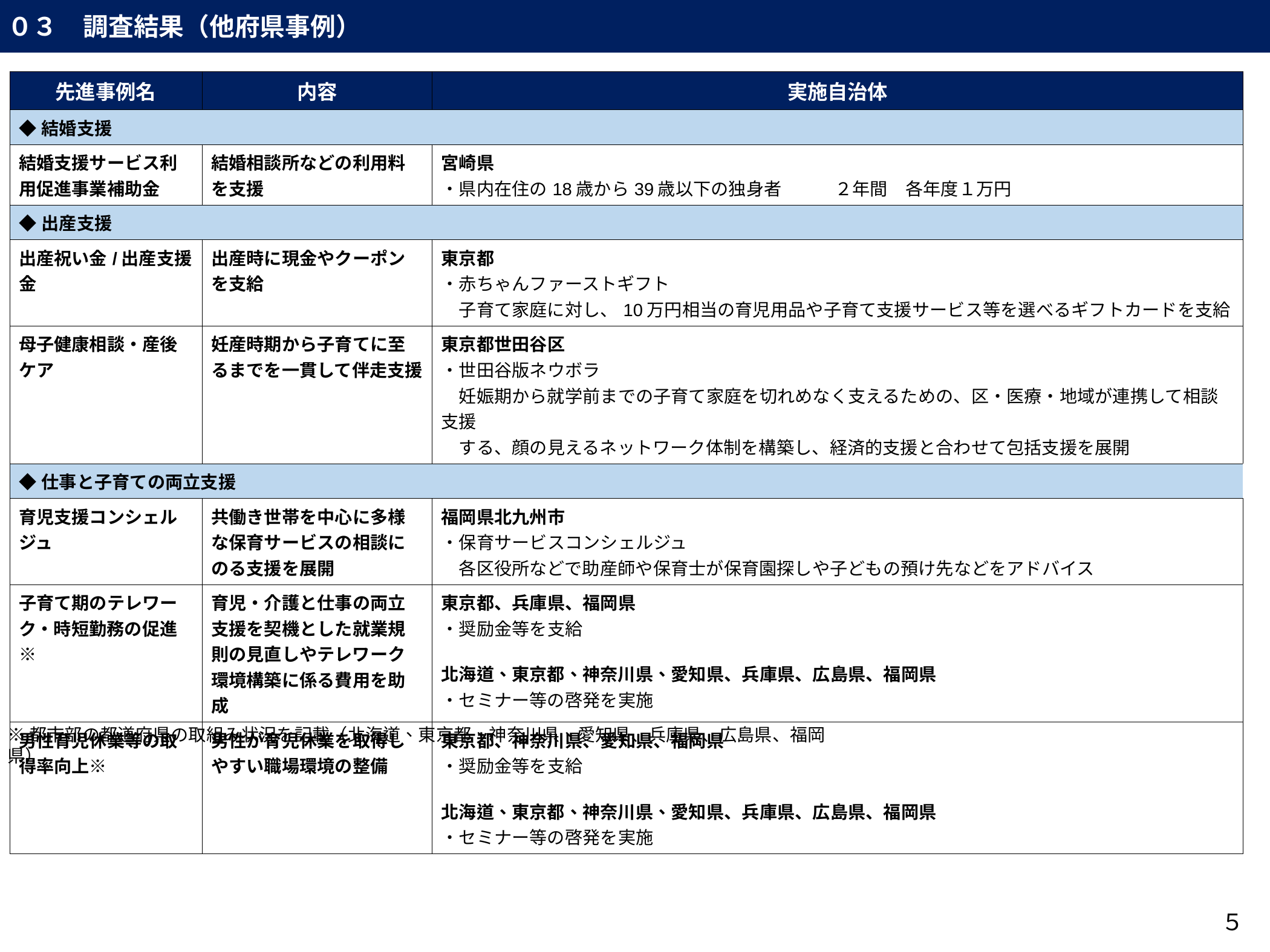

０３　調査結果（他府県事例）
| 先進事例名 | 内容 | 実施自治体 |
| --- | --- | --- |
| ◆結婚支援 |  |  |
| 結婚支援サービス利用促進事業補助金 | 結婚相談所などの利用料 を支援 | 宮崎県 ・県内在住の18歳から39歳以下の独身者　　　２年間　各年度１万円 |
| ◆出産支援 |  |  |
| 出産祝い金/出産支援金 | 出産時に現金やクーポンを支給 | 東京都 ・赤ちゃんファーストギフト 　子育て家庭に対し、10万円相当の育児用品や子育て支援サービス等を選べるギフトカードを支給 |
| 母子健康相談・産後ケア | 妊産時期から子育てに至るまでを一貫して伴走支援 | 東京都世田谷区 ・世田谷版ネウボラ 　妊娠期から就学前までの子育て家庭を切れめなく支えるための、区・医療・地域が連携して相談支援 　する、顔の見えるネットワーク体制を構築し、経済的支援と合わせて包括支援を展開 |
| ◆仕事と子育ての両立支援 |  |  |
| 育児支援コンシェルジュ | 共働き世帯を中心に多様な保育サービスの相談にのる支援を展開 | 福岡県北九州市 ・保育サービスコンシェルジュ 　各区役所などで助産師や保育士が保育園探しや子どもの預け先などをアドバイス |
| 子育て期のテレワーク・時短勤務の促進※ | 育児・介護と仕事の両立支援を契機とした就業規則の見直しやテレワーク環境構築に係る費用を助成 | 東京都、兵庫県、福岡県 ・奨励金等を支給 北海道、東京都、神奈川県、愛知県、兵庫県、広島県、福岡県 ・セミナー等の啓発を実施 |
| 男性育児休業等の取得率向上※ | 男性が育児休業を取得しやすい職場環境の整備 | 東京都、神奈川県、愛知県、福岡県 ・奨励金等を支給 北海道、東京都、神奈川県、愛知県、兵庫県、広島県、福岡県 ・セミナー等の啓発を実施 |
※都市部の都道府県の取組み状況を記載（北海道、東京都、神奈川県、愛知県、兵庫県、広島県、福岡県）
５